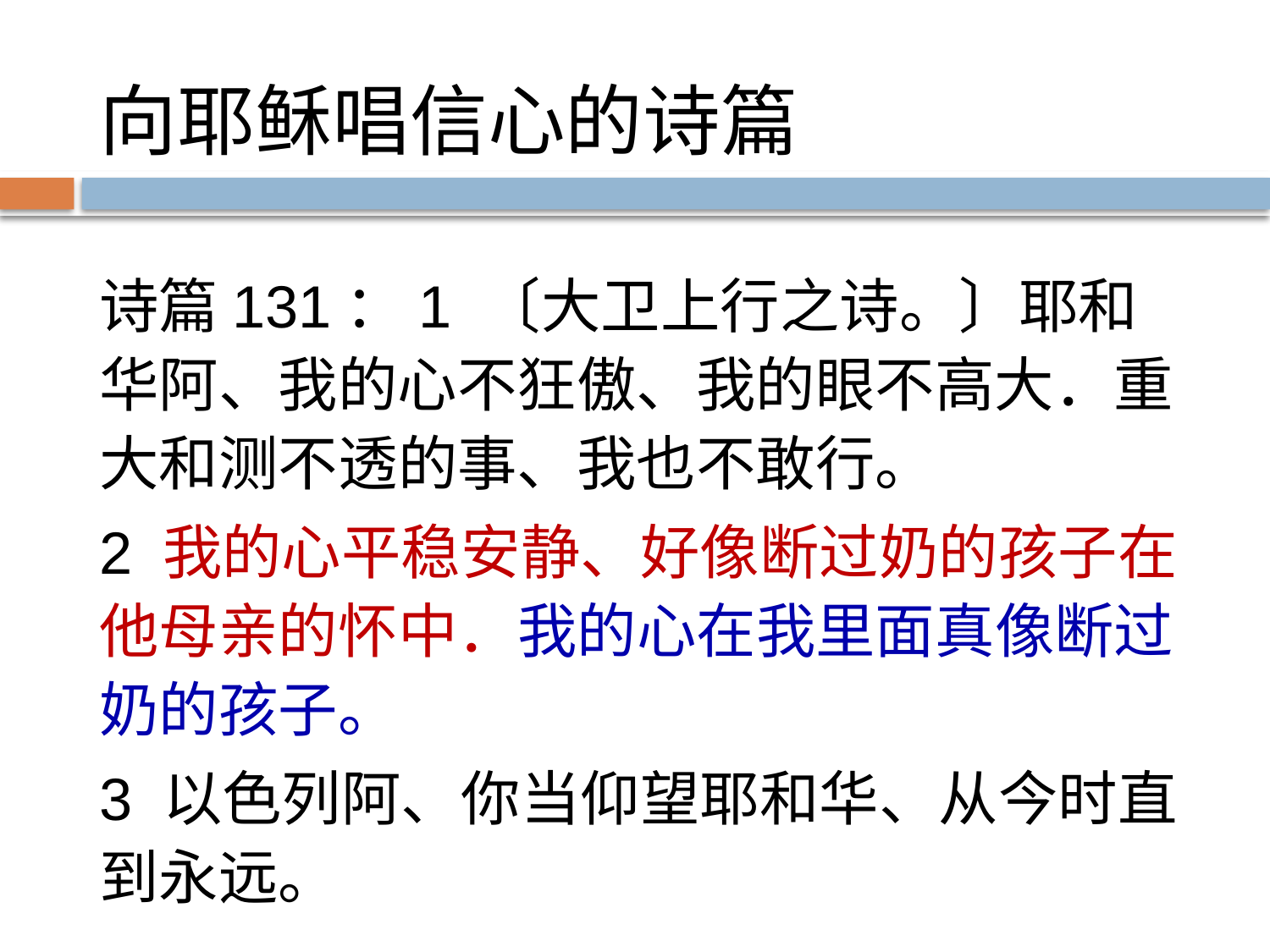

向耶稣唱信心的诗篇
诗篇131：1 〔大卫上行之诗。〕耶和华阿、我的心不狂傲、我的眼不高大．重大和测不透的事、我也不敢行。
2 我的心平稳安静、好像断过奶的孩子在他母亲的怀中．我的心在我里面真像断过奶的孩子。
3 以色列阿、你当仰望耶和华、从今时直到永远。